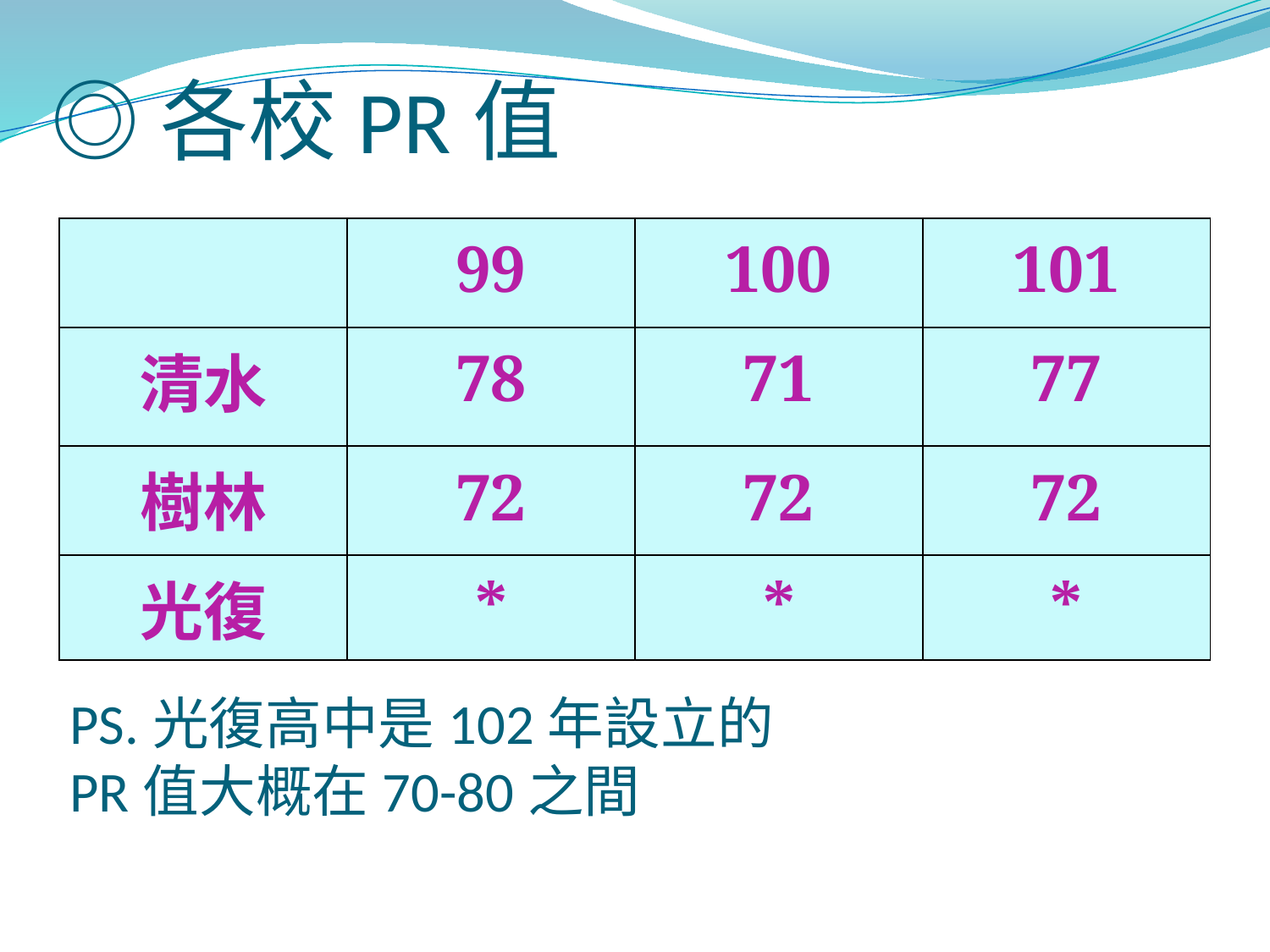

◎各校PR值
|  | 99 | 100 | 101 |
| --- | --- | --- | --- |
| 清水 | 78 | 71 | 77 |
| 樹林 | 72 | 72 | 72 |
| 光復 | \* | \* | \* |
# PS.光復高中是102年設立的 PR值大概在70-80之間